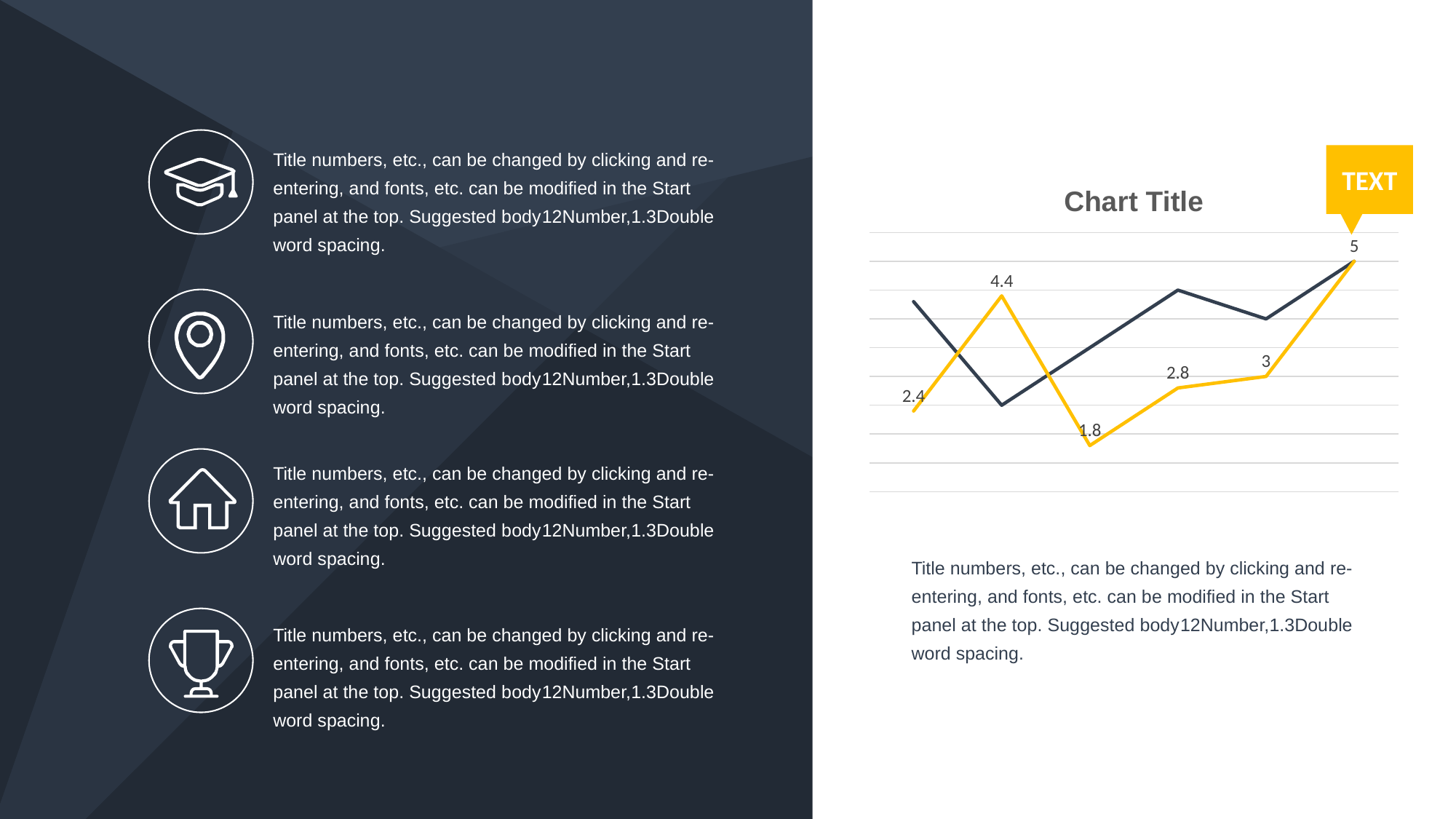

Title numbers, etc., can be changed by clicking and re-entering, and fonts, etc. can be modified in the Start panel at the top. Suggested body12Number,1.3Double word spacing.
TEXT

### Chart:

| Category | 系列 1 | 系列 2 |
|---|---|---|
| 类别 1 | 4.3 | 2.4 |
| 类别 2 | 2.5 | 4.4 |
| 类别 3 | 3.5 | 1.8 |
| 类别 4 | 4.5 | 2.8 |
| 类别 5 | 4.0 | 3.0 |
| 类别 6 | 5.0 | 5.0 |

Title numbers, etc., can be changed by clicking and re-entering, and fonts, etc. can be modified in the Start panel at the top. Suggested body12Number,1.3Double word spacing.

Title numbers, etc., can be changed by clicking and re-entering, and fonts, etc. can be modified in the Start panel at the top. Suggested body12Number,1.3Double word spacing.
Title numbers, etc., can be changed by clicking and re-entering, and fonts, etc. can be modified in the Start panel at the top. Suggested body12Number,1.3Double word spacing.

Title numbers, etc., can be changed by clicking and re-entering, and fonts, etc. can be modified in the Start panel at the top. Suggested body12Number,1.3Double word spacing.